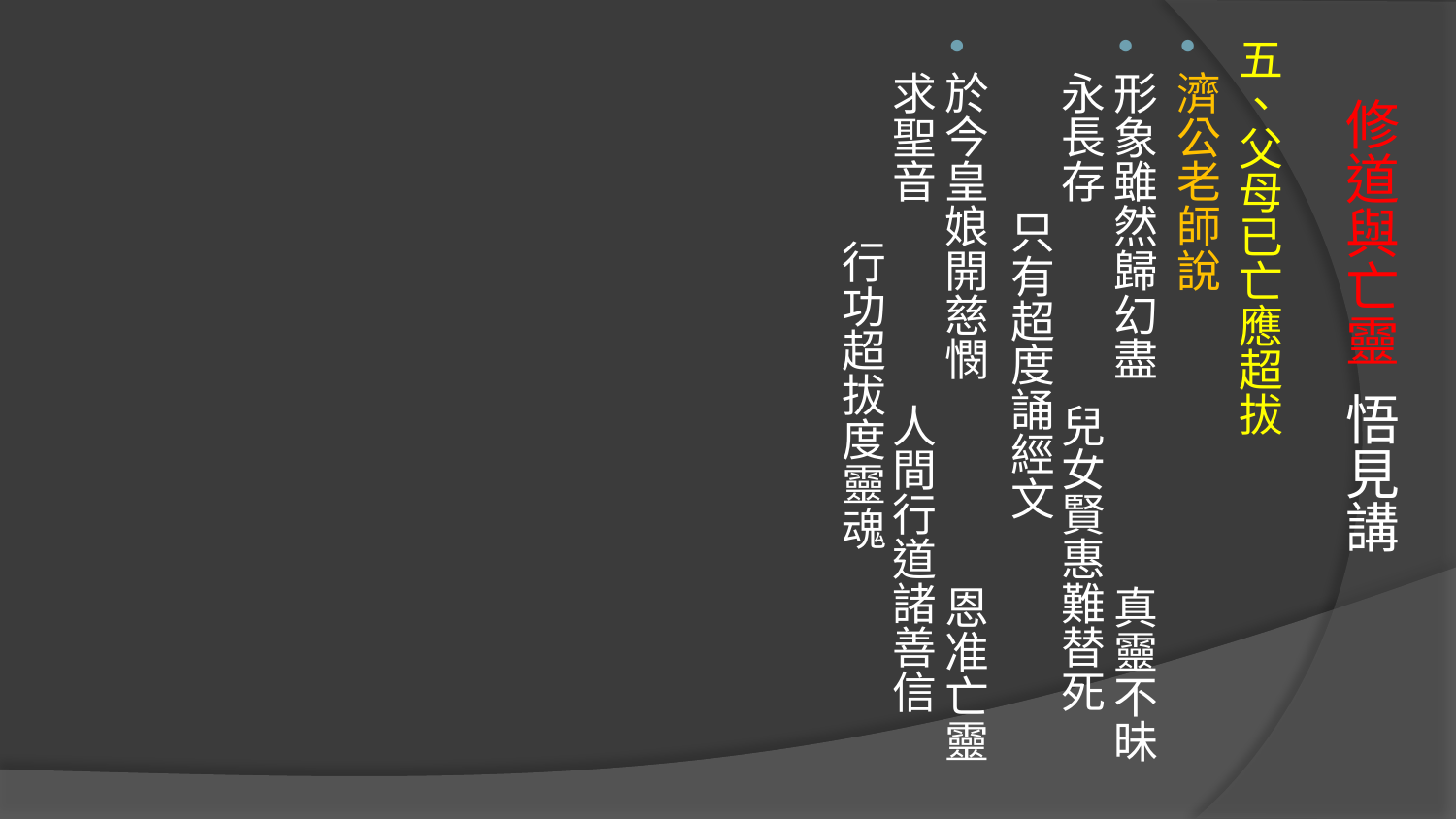

五、父母已亡應超拔
濟公老師說
形象雖然歸幻盡　                真靈不昧永長存                    兒女賢惠難替死                      只有超度誦經文
於今皇娘開慈憫　                恩准亡靈求聖音                    人間行道諸善信　                    行功超拔度靈魂

# 修道與亡靈  悟見講